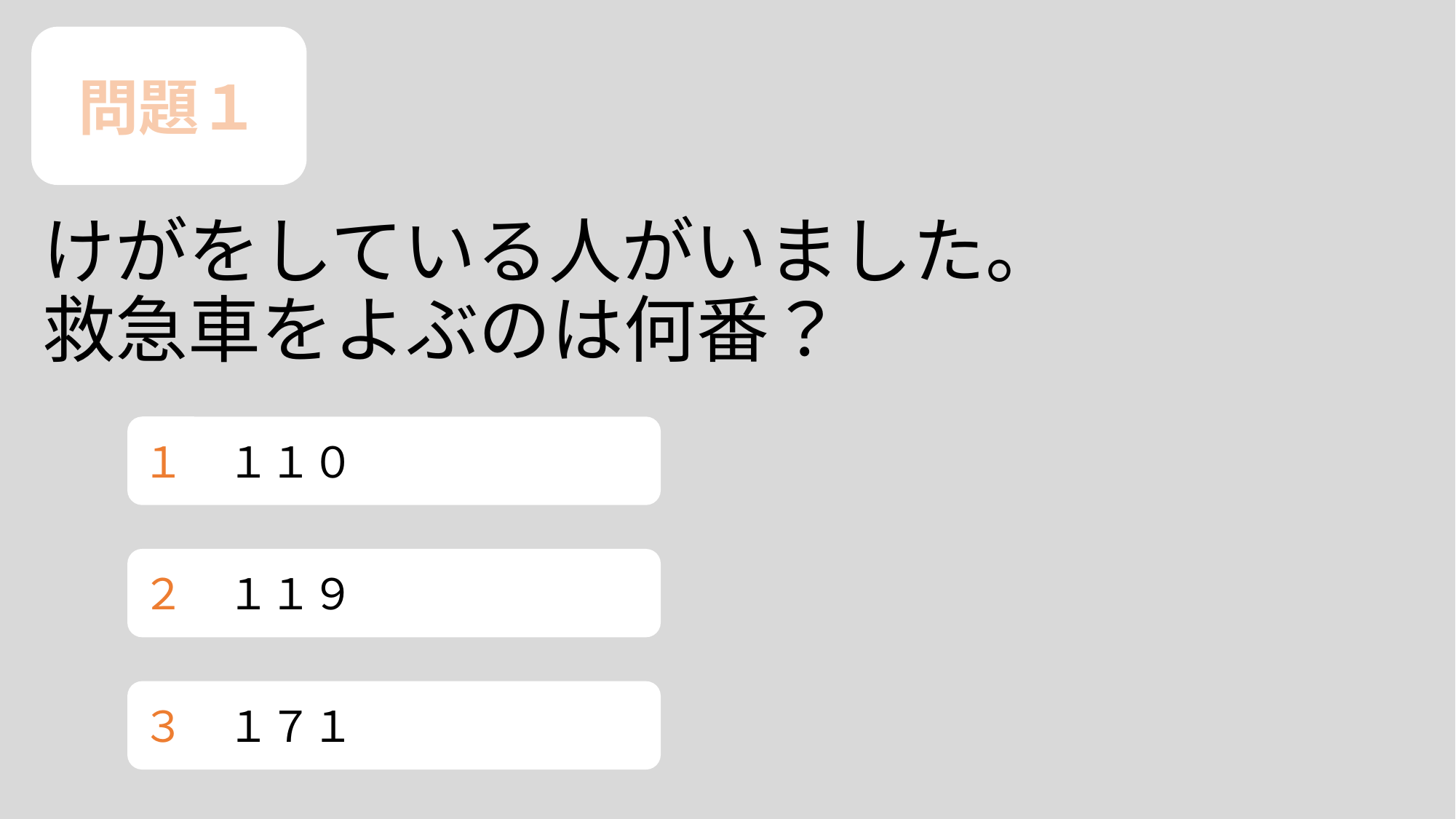

問題１
# けがをしている人がいました。 救急車をよぶのは何番？
１　１１０
２　１１９
３　１７１